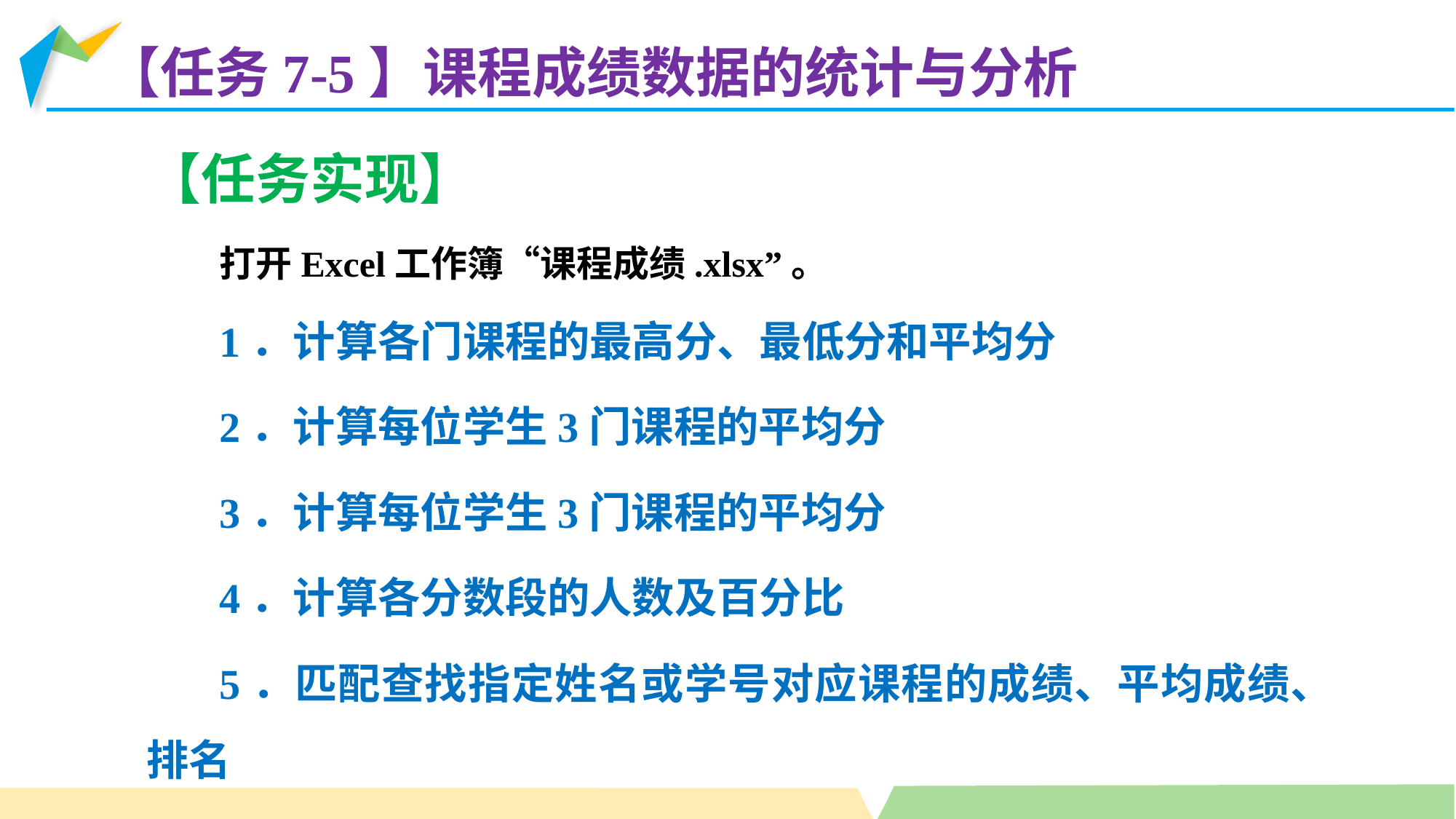

【任务7-5】课程成绩数据的统计与分析
【任务实现】
打开Excel工作簿“课程成绩.xlsx”。
1．计算各门课程的最高分、最低分和平均分
2．计算每位学生3门课程的平均分
3．计算每位学生3门课程的平均分
4．计算各分数段的人数及百分比
5．匹配查找指定姓名或学号对应课程的成绩、平均成绩、排名